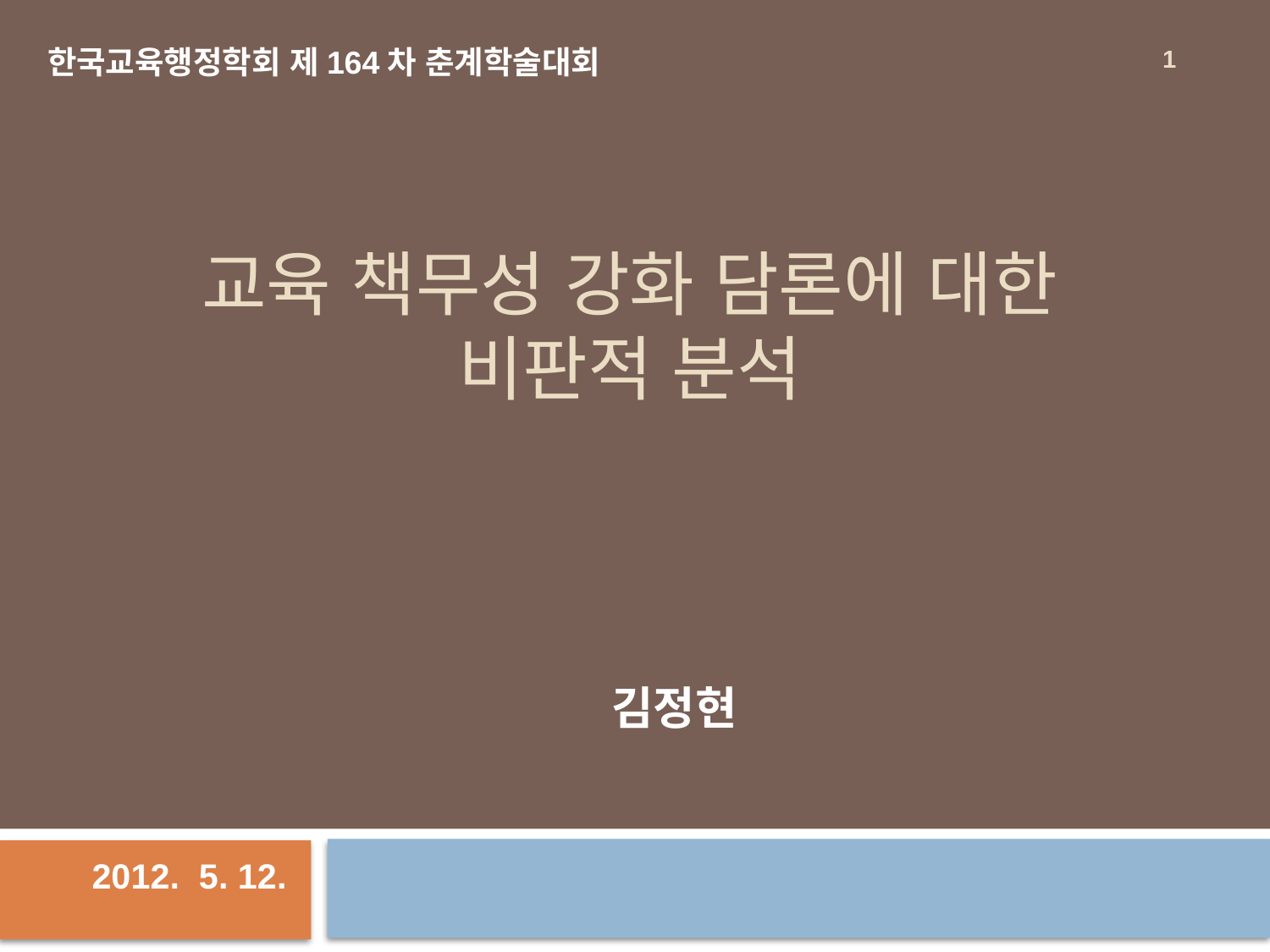

1
한국교육행정학회 제164차 춘계학술대회
# 교육 책무성 강화 담론에 대한 비판적 분석

김정현

2012.  5. 12.